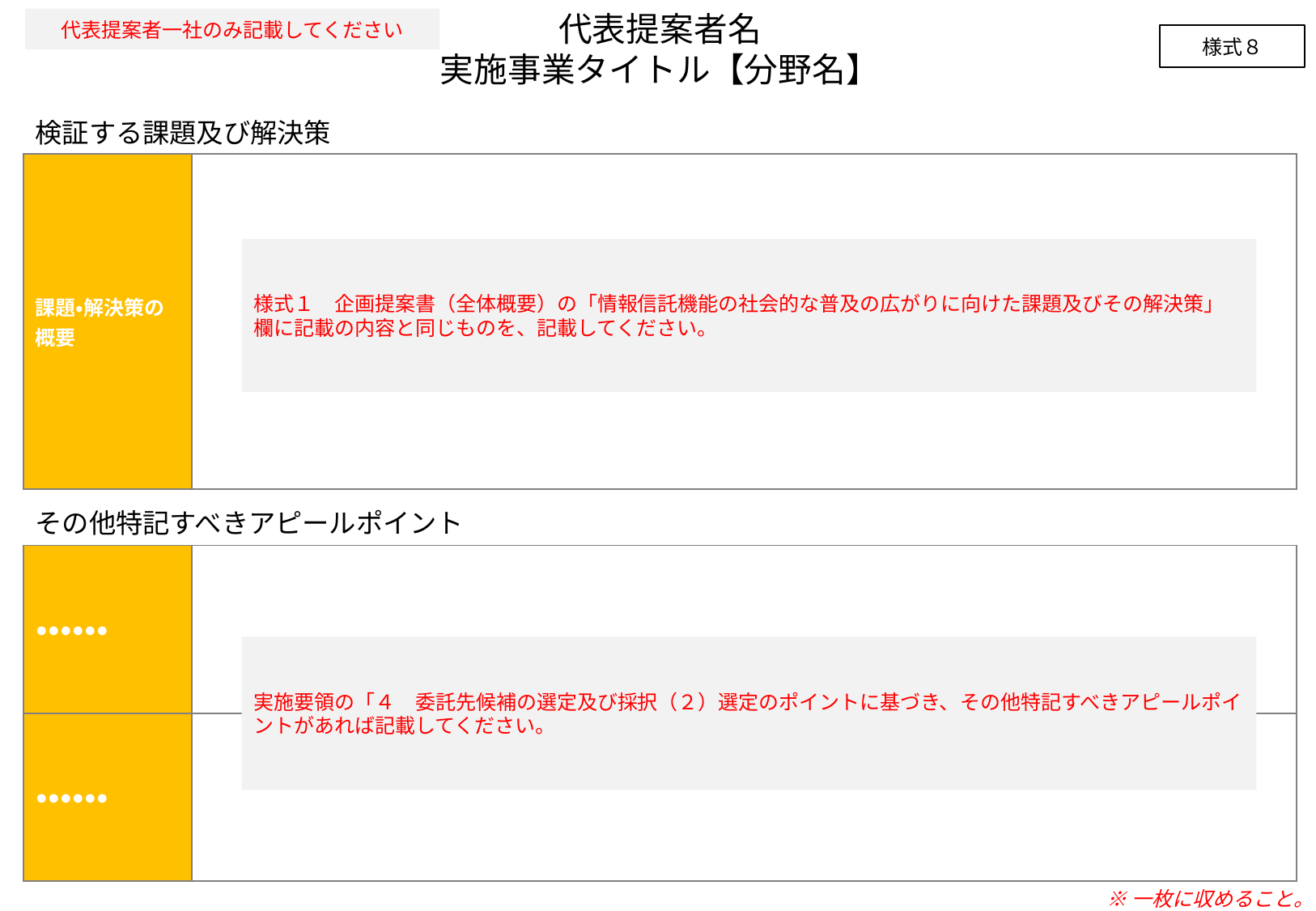

代表提案者名
実施事業タイトル【分野名】
代表提案者一社のみ記載してください
様式８
検証する課題及び解決策
| 課題・解決策の概要 |  |
| --- | --- |
様式１　企画提案書（全体概要）の「情報信託機能の社会的な普及の広がりに向けた課題及びその解決策」欄に記載の内容と同じものを、記載してください。
その他特記すべきアピールポイント
| ●●●●●● |  |
| --- | --- |
| ●●●●●● |  |
実施要領の「４　委託先候補の選定及び採択（２）選定のポイントに基づき、その他特記すべきアピールポイントがあれば記載してください。
※一枚に収めること。